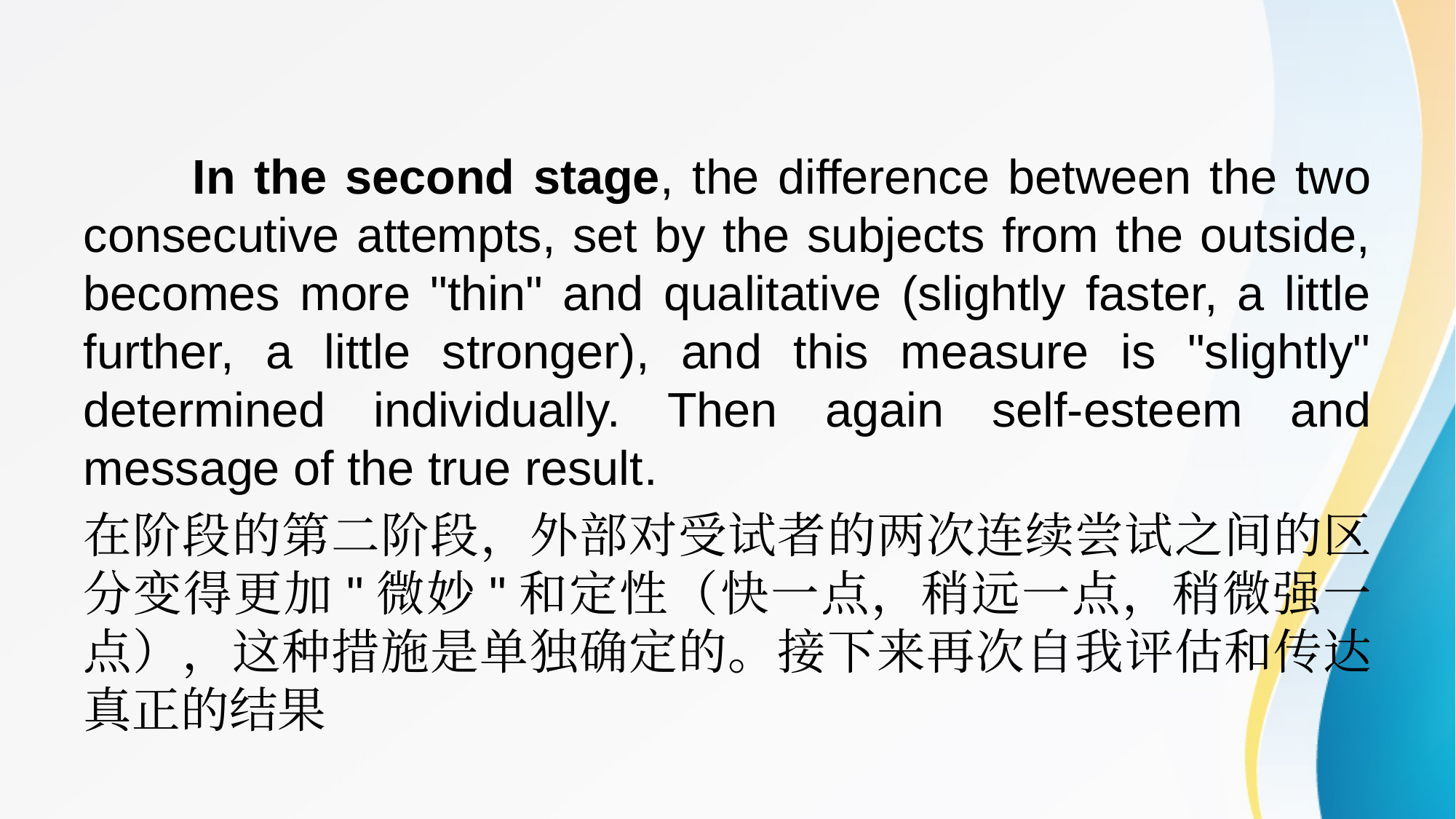

In the second stage, the difference between the two consecutive attempts, set by the subjects from the outside, becomes more "thin" and qualitative (slightly faster, a little further, a little stronger), and this measure is "slightly" determined individually. Then again self-esteem and message of the true result.
在阶段的第二阶段，外部对受试者的两次连续尝试之间的区分变得更加"微妙"和定性（快一点，稍远一点，稍微强一点），这种措施是单独确定的。接下来再次自我评估和传达真正的结果